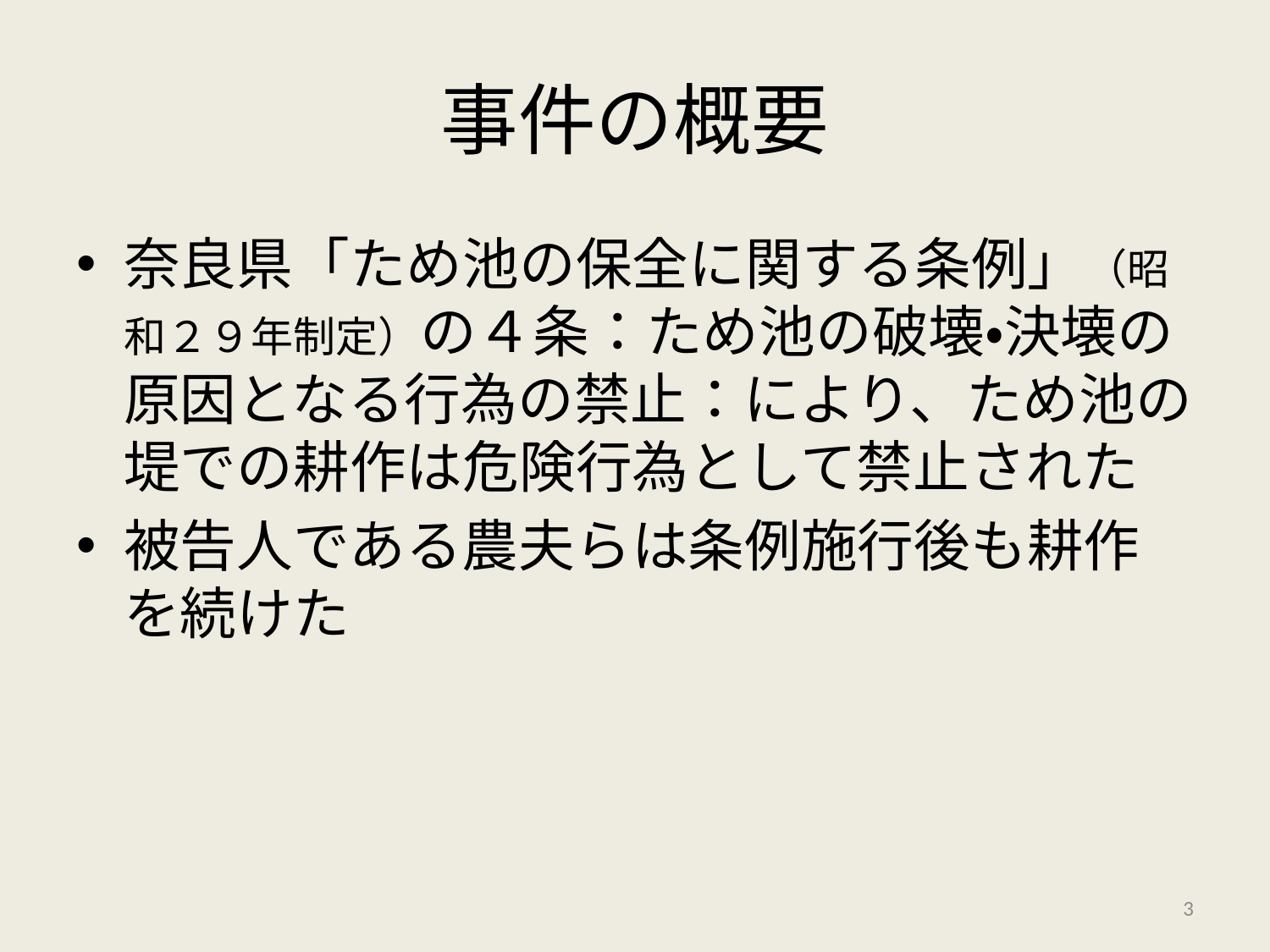

# 事件の概要
奈良県「ため池の保全に関する条例」（昭和２９年制定）の４条：ため池の破壊・決壊の原因となる行為の禁止：により、ため池の堤での耕作は危険行為として禁止された
被告人である農夫らは条例施行後も耕作を続けた

3